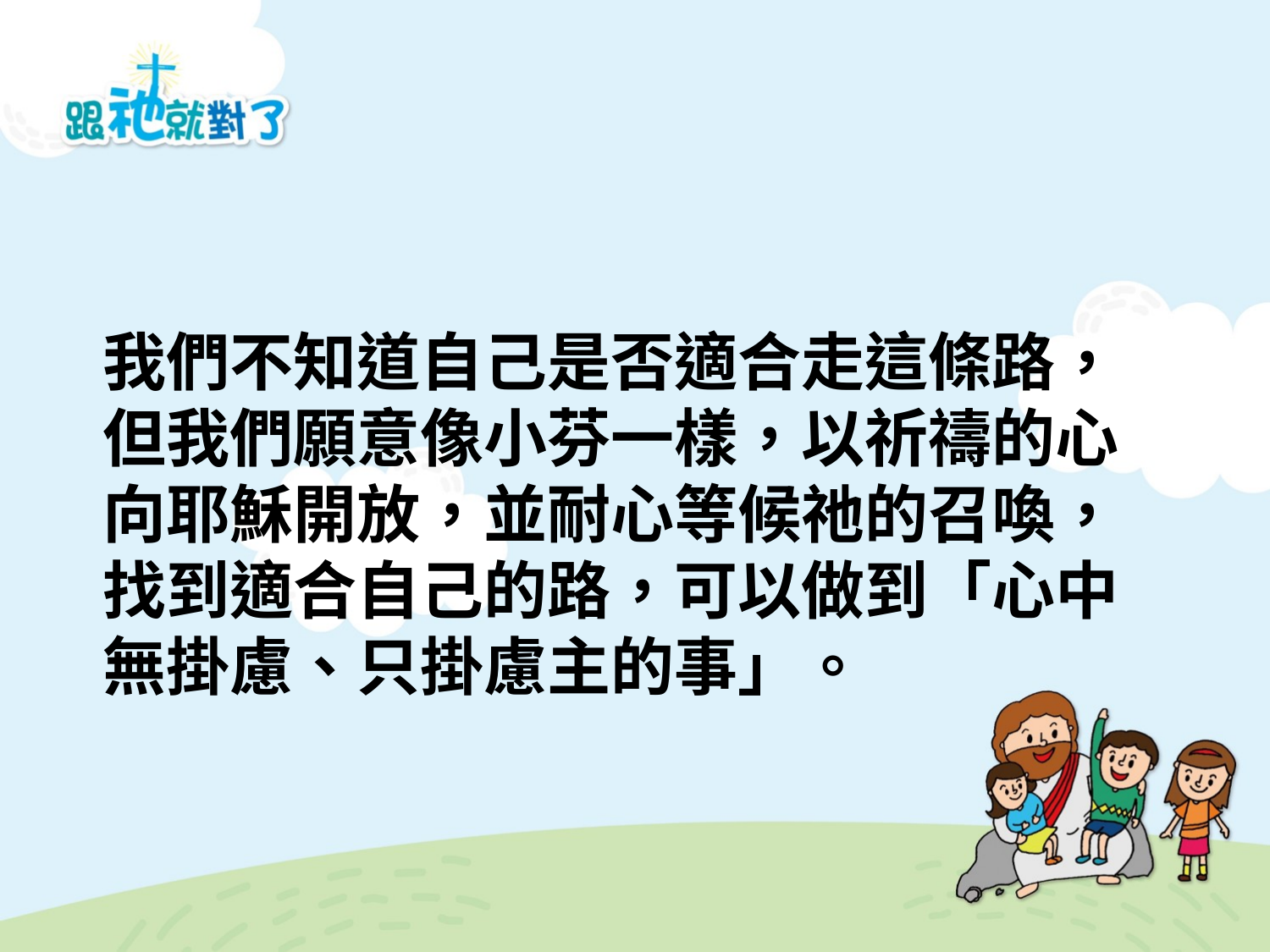

我們不知道自己是否適合走這條路，但我們願意像小芬一樣，以祈禱的心向耶穌開放，並耐心等候祂的召喚，找到適合自己的路，可以做到「心中無掛慮、只掛慮主的事」。